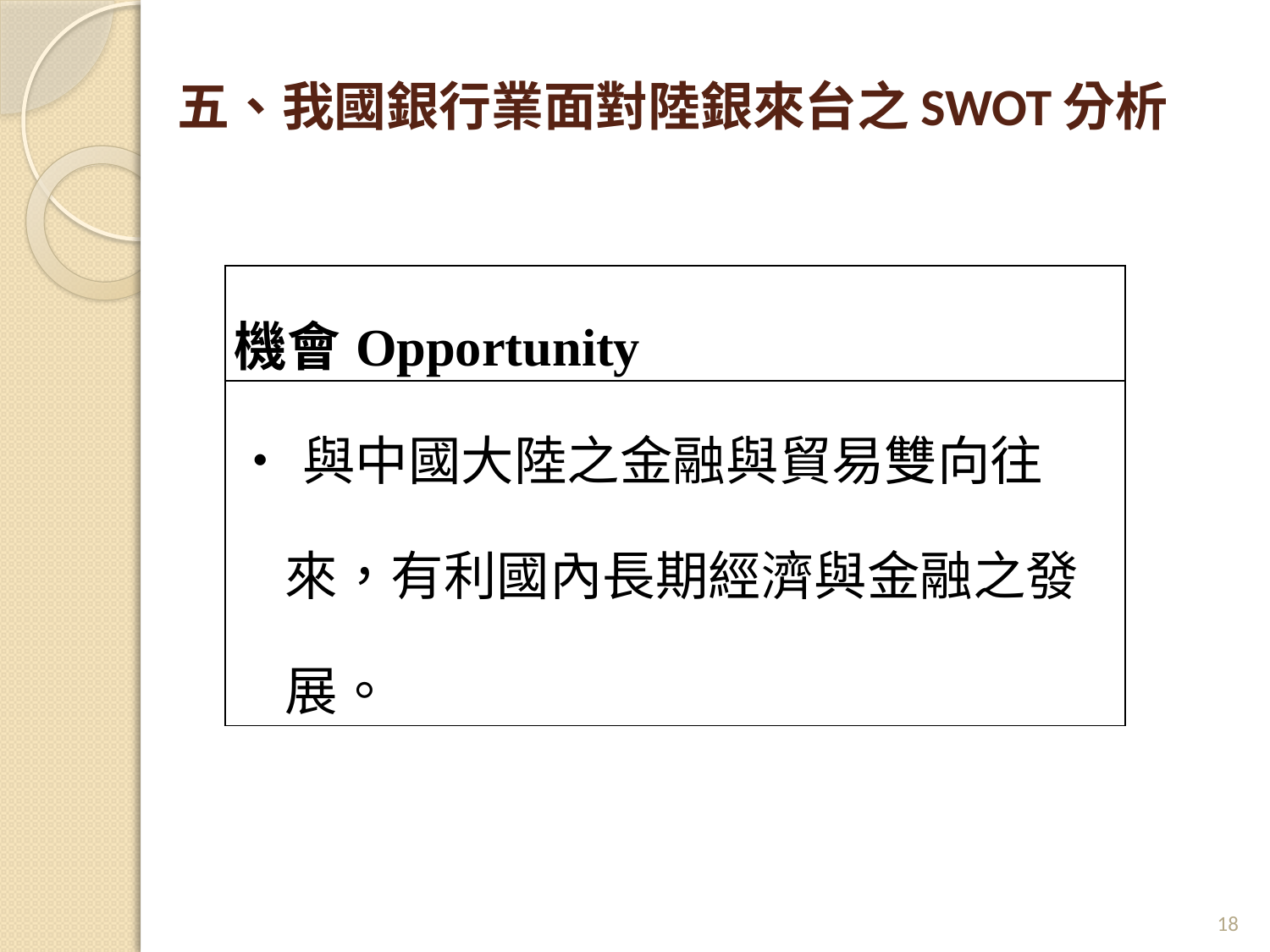

# 五、我國銀行業面對陸銀來台之SWOT分析
| 機會Opportunity |
| --- |
| ‧與中國大陸之金融與貿易雙向往 來，有利國內長期經濟與金融之發 展。 |
18